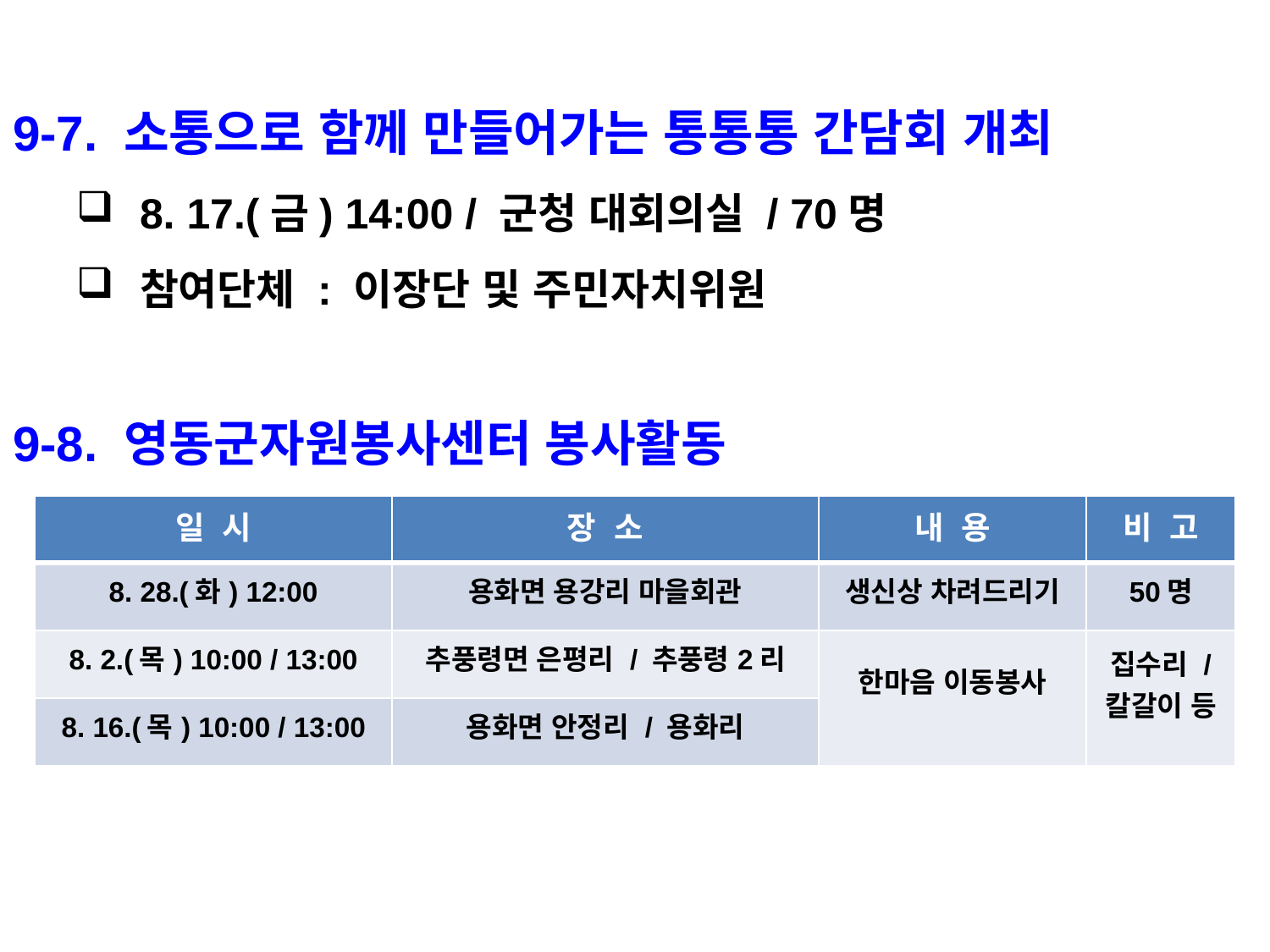

9-7. 소통으로 함께 만들어가는 통통통 간담회 개최
8. 17.(금) 14:00 / 군청 대회의실 / 70명
참여단체 : 이장단 및 주민자치위원

9-8. 영동군자원봉사센터 봉사활동

| 일 시 | 장 소 | 내 용 | 비 고 |
| --- | --- | --- | --- |
| 8. 28.(화) 12:00 | 용화면 용강리 마을회관 | 생신상 차려드리기 | 50명 |
| 8. 2.(목) 10:00 / 13:00 | 추풍령면 은평리 / 추풍령2리 | 한마음 이동봉사 | 집수리 / 칼갈이 등 |
| 8. 16.(목) 10:00 / 13:00 | 용화면 안정리 / 용화리 |  |  |